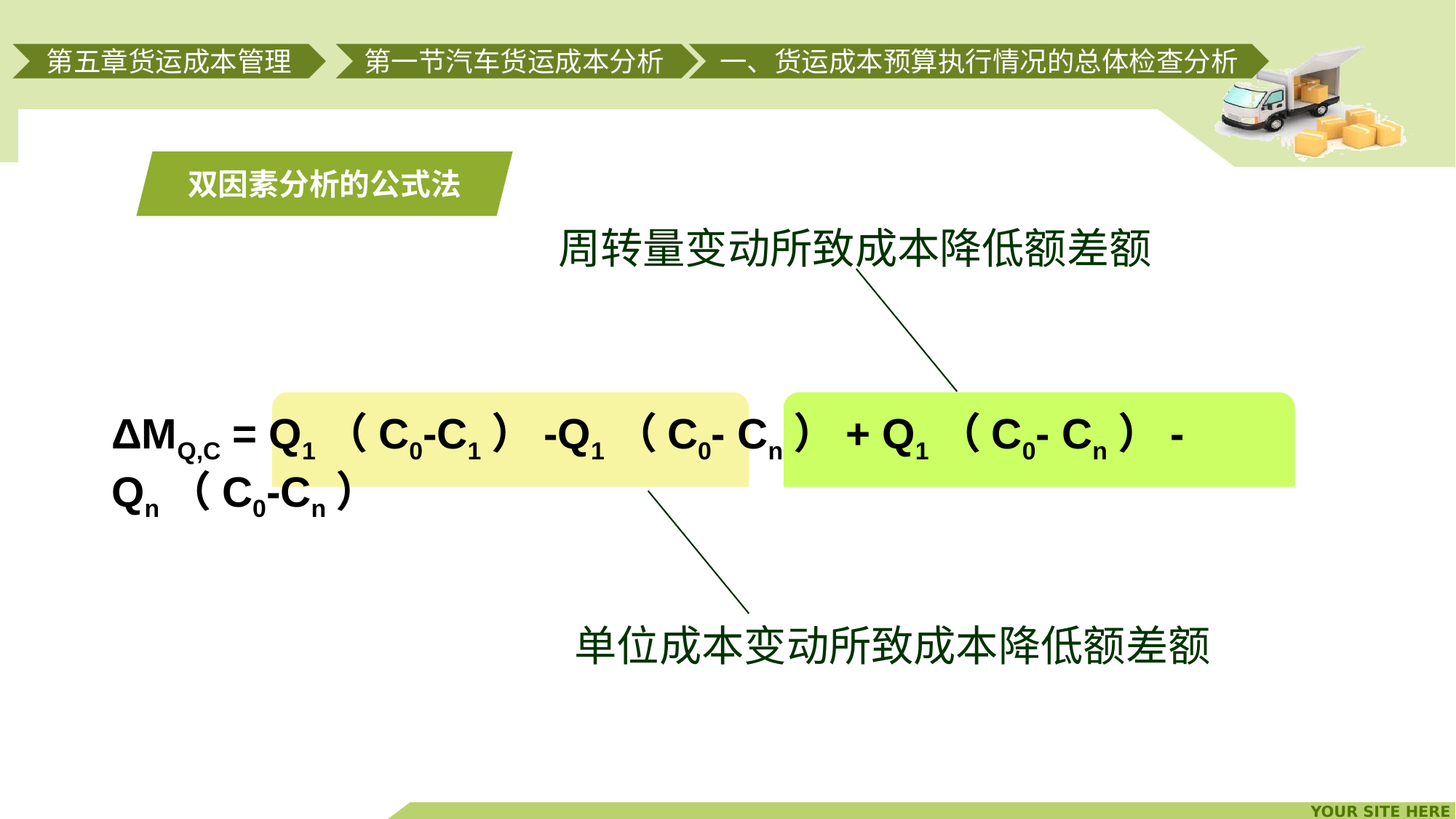

第一节汽车货运成本分析
一、货运成本预算执行情况的总体检查分析
第五章货运成本管理
双因素分析的公式法
周转量变动所致成本降低额差额

# ΔMQ,C = Q1（C0-C1）-Q1（C0- Cn）+ Q1（C0- Cn）- Qn（C0-Cn）

单位成本变动所致成本降低额差额